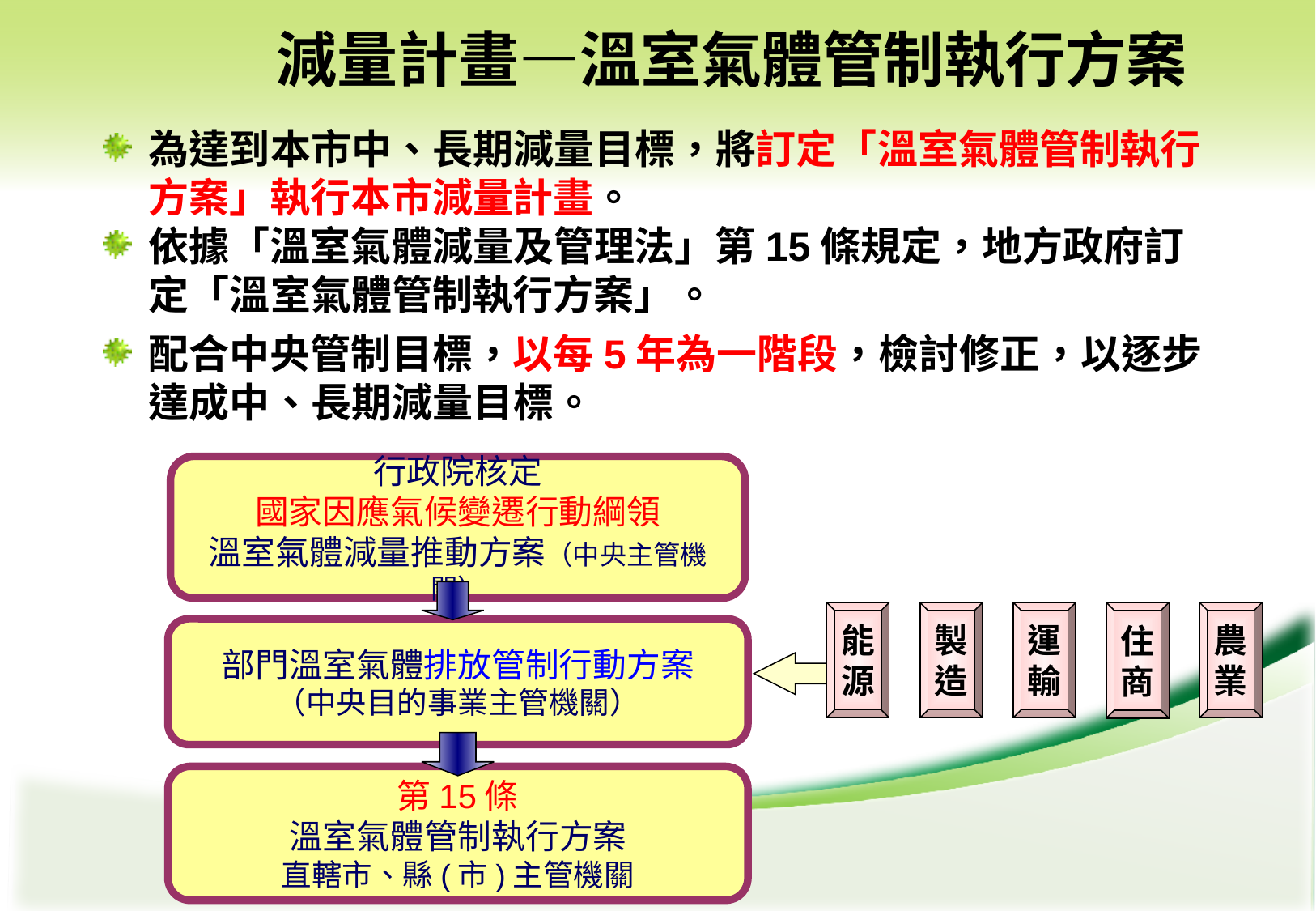

減量計畫—溫室氣體管制執行方案
為達到本市中、長期減量目標，將訂定「溫室氣體管制執行方案」執行本市減量計畫。
依據「溫室氣體減量及管理法」第15條規定，地方政府訂定「溫室氣體管制執行方案」。
配合中央管制目標，以每5年為一階段，檢討修正，以逐步達成中、長期減量目標。
行政院核定
國家因應氣候變遷行動綱領
溫室氣體減量推動方案（中央主管機關）

能
源
製
造
運
輸
住
商
農
業
部門溫室氣體排放管制行動方案
（中央目的事業主管機關）

第15條
溫室氣體管制執行方案
直轄市、縣(市)主管機關